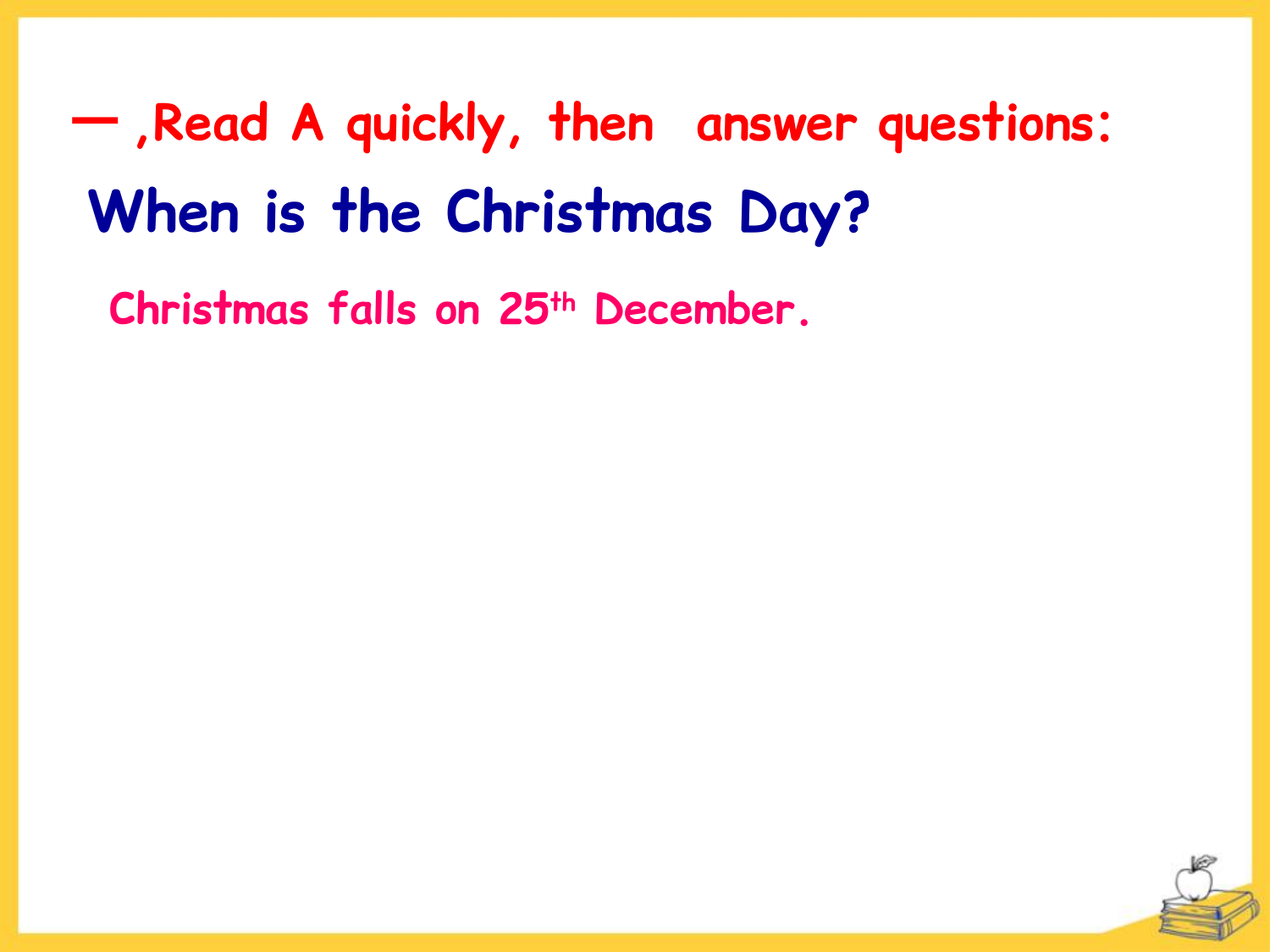

一,Read A quickly, then  answer questions:

When is the Christmas Day?

Christmas falls on 25th December.